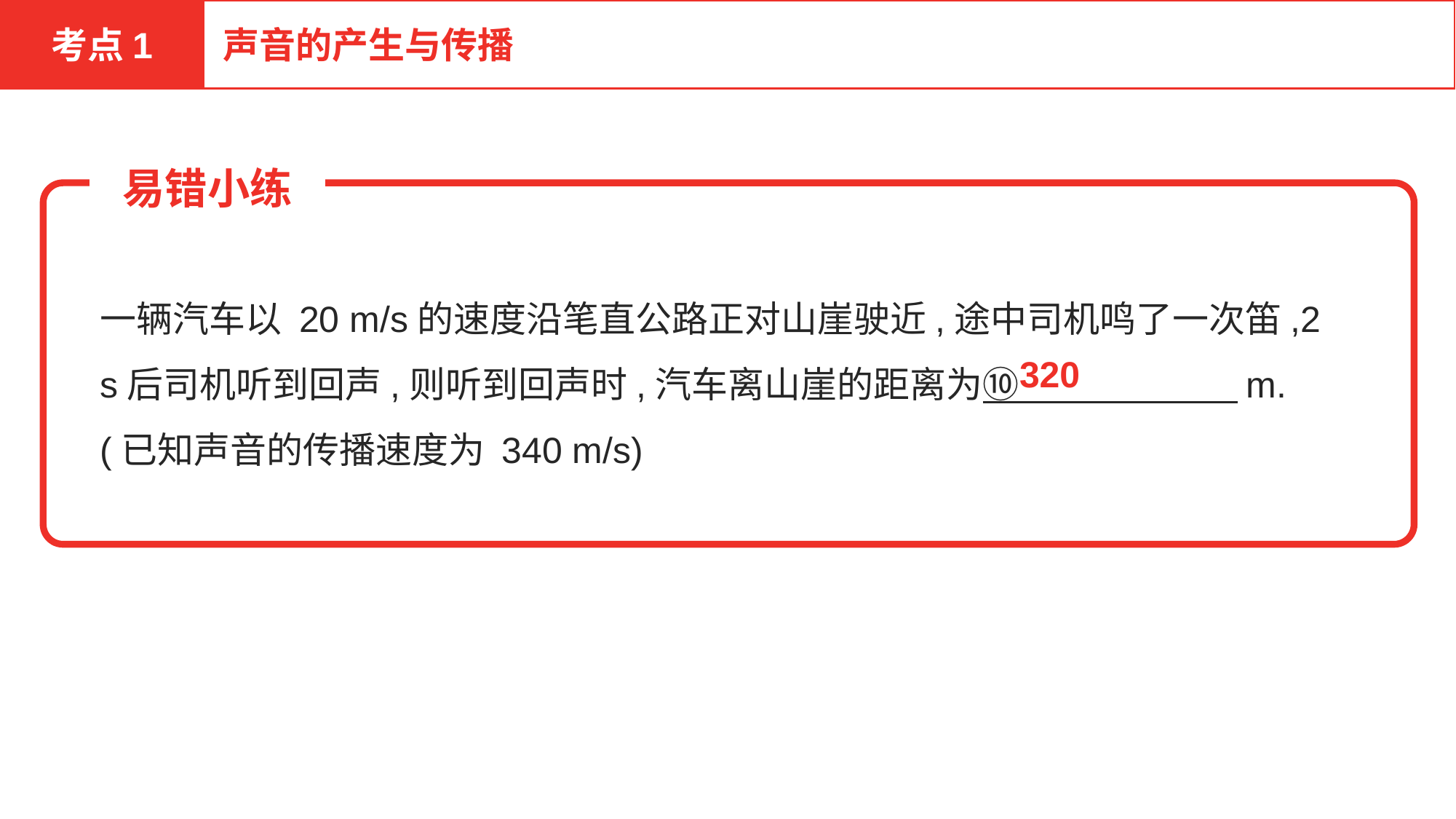

考点1
声音的产生与传播
易错小练

一辆汽车以 20 m/s的速度沿笔直公路正对山崖驶近,途中司机鸣了一次笛,2 s后司机听到回声,则听到回声时,汽车离山崖的距离为⑩　　　　　　m.(已知声音的传播速度为 340 m/s)
320